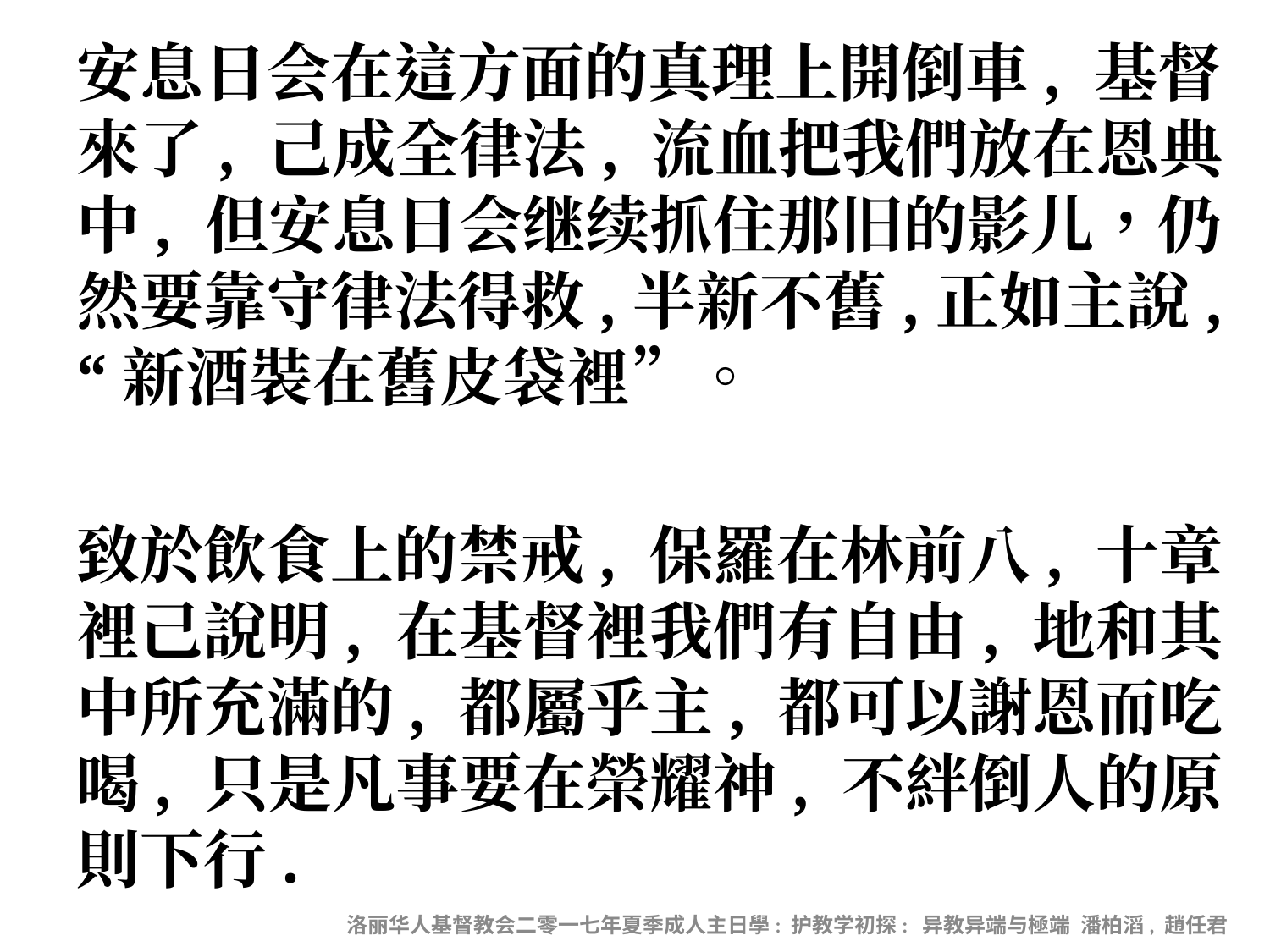

安息日会在這方面的真理上開倒車, 基督來了, 己成全律法, 流血把我們放在恩典中, 但安息日会继续抓住那旧的影儿，仍然要靠守律法得救,半新不舊,正如主說, “新酒裝在舊皮袋裡”。

致於飲食上的禁戒, 保羅在林前八, 十章裡己說明, 在基督裡我們有自由, 地和其中所充滿的, 都屬乎主, 都可以謝恩而吃喝, 只是凡事要在榮耀神, 不絆倒人的原則下行.
洛丽华人基督教会二零一七年夏季成人主日學: 护教学初探:  异教异端与極端  潘柏滔, 趙任君